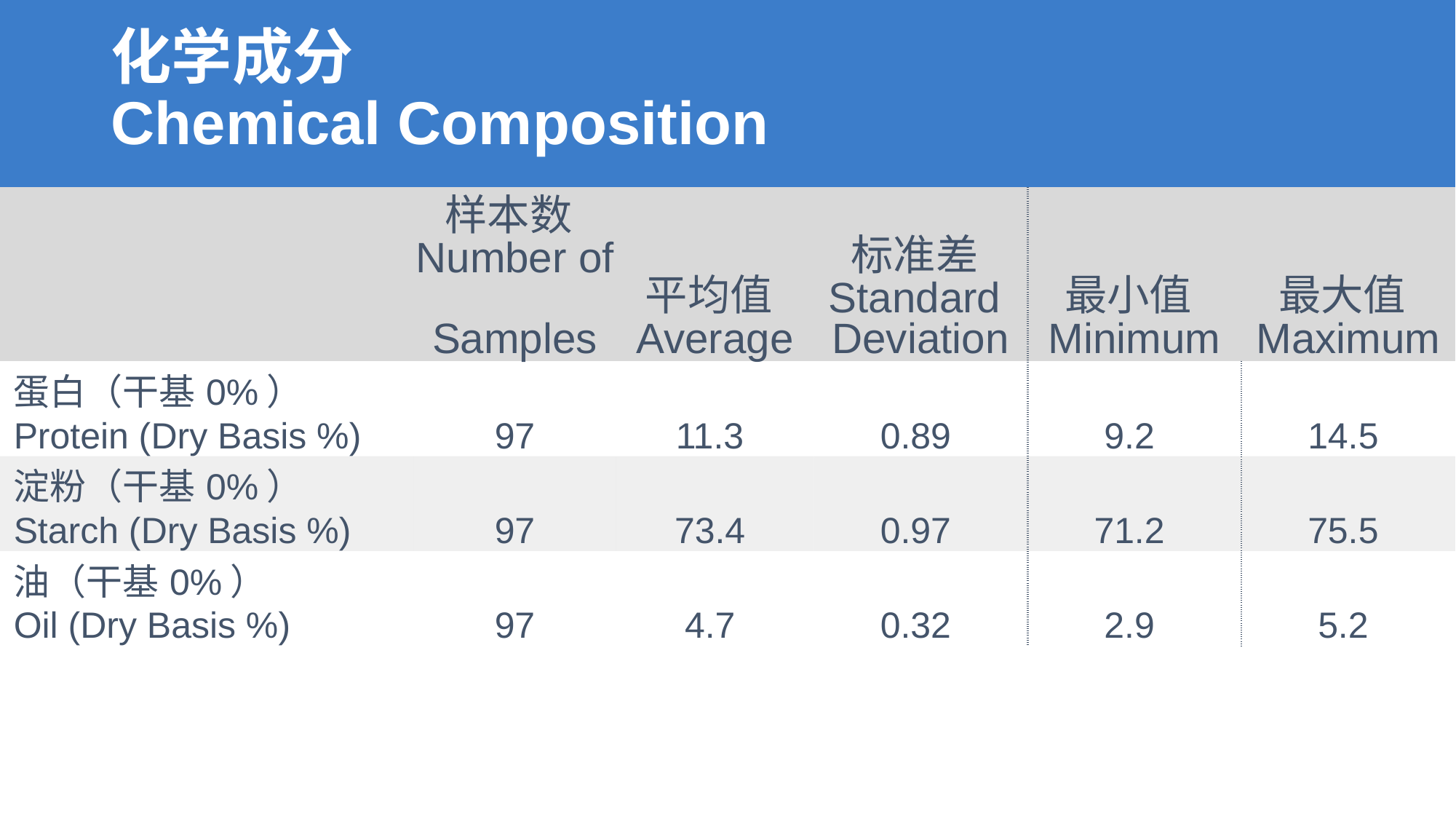

# 化学成分 Chemical Composition
|  | 样本数Number of Samples | 平均值Average | 标准差Standard Deviation | 最小值Minimum | 最大值Maximum |
| --- | --- | --- | --- | --- | --- |
| 蛋白（干基0%） Protein (Dry Basis %) | 97 | 11.3 | 0.89 | 9.2 | 14.5 |
| 淀粉（干基0%） Starch (Dry Basis %) | 97 | 73.4 | 0.97 | 71.2 | 75.5 |
| 油（干基0%） Oil (Dry Basis %) | 97 | 4.7 | 0.32 | 2.9 | 5.2 |